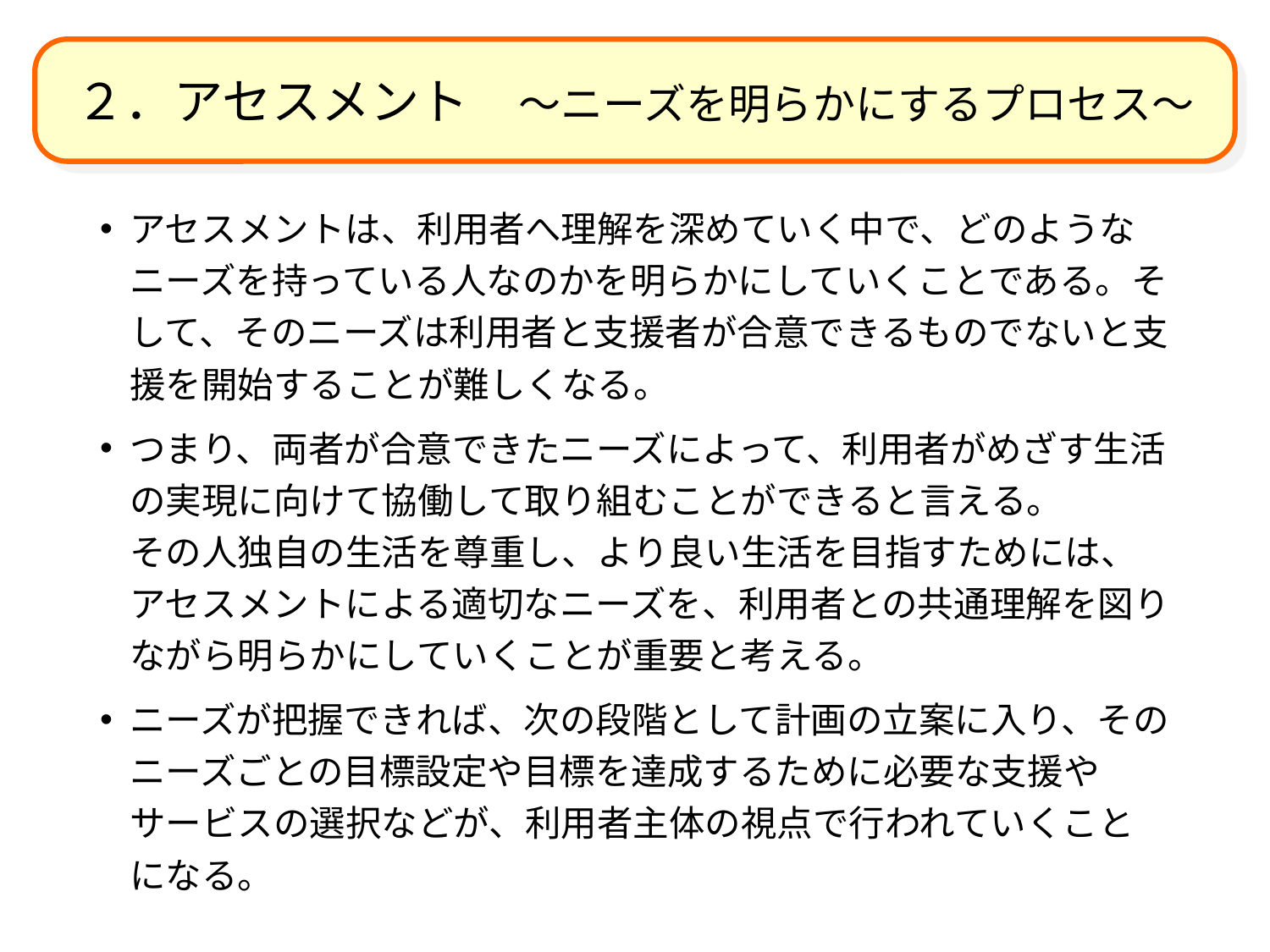

２．アセスメント　～ニーズを明らかにするプロセス～
アセスメントは、利用者へ理解を深めていく中で、どのようなニーズを持っている人なのかを明らかにしていくことである。そして、そのニーズは利用者と支援者が合意できるものでないと支援を開始することが難しくなる。
つまり、両者が合意できたニーズによって、利用者がめざす生活の実現に向けて協働して取り組むことができると言える。
その人独自の生活を尊重し、より良い生活を目指すためには、アセスメントによる適切なニーズを、利用者との共通理解を図りながら明らかにしていくことが重要と考える。
ニーズが把握できれば、次の段階として計画の立案に入り、そのニーズごとの目標設定や目標を達成するために必要な支援やサービスの選択などが、利用者主体の視点で行われていくことになる。